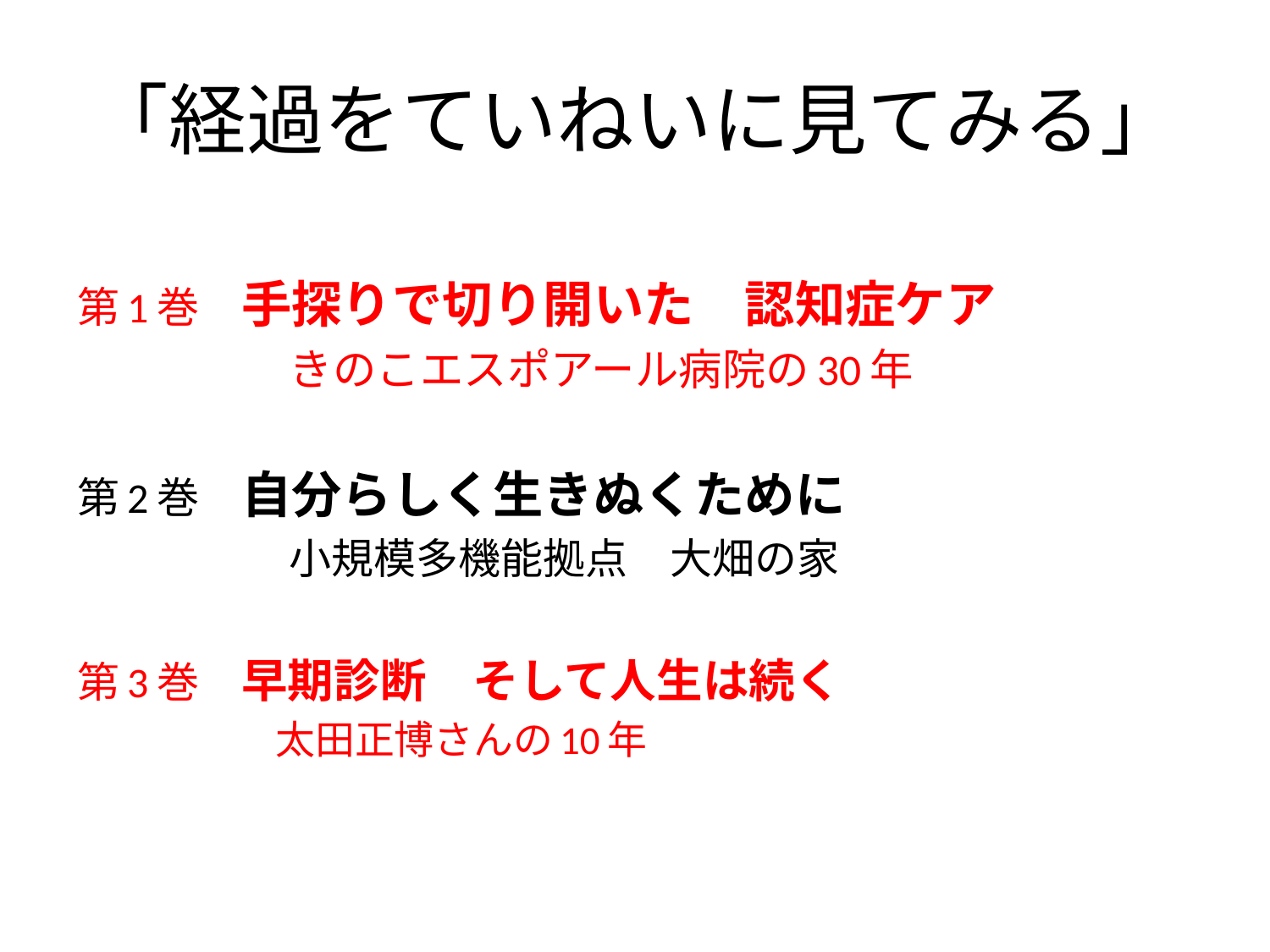

# 「経過をていねいに見てみる」
第1巻　手探りで切り開いた　認知症ケア
　　　　　きのこエスポアール病院の30年

第2巻　自分らしく生きぬくために
　　　　　小規模多機能拠点　大畑の家

第3巻　早期診断　そして人生は続く
　　　　　太田正博さんの10年